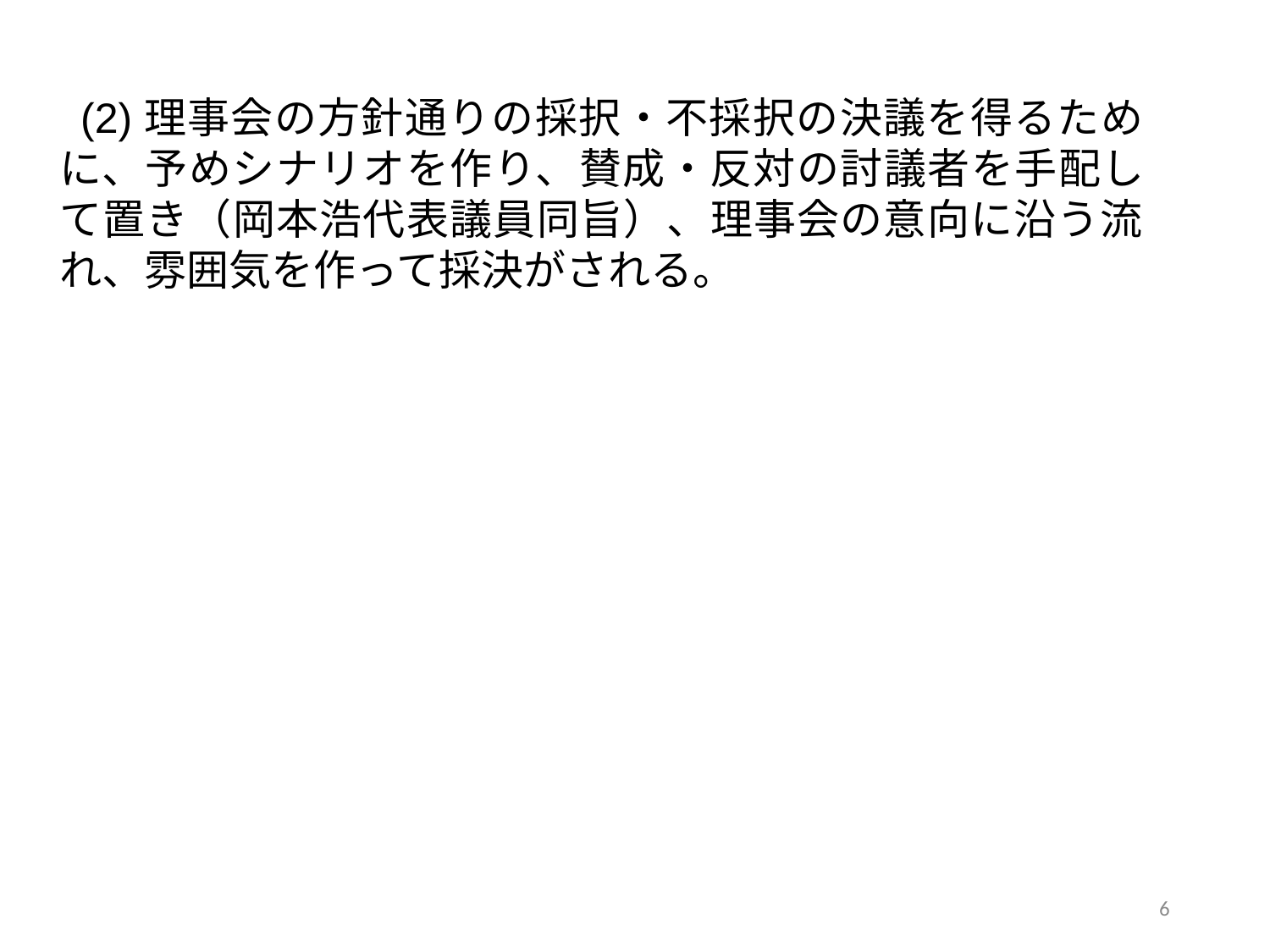

(2)理事会の方針通りの採択・不採択の決議を得るために、予めシナリオを作り、賛成・反対の討議者を手配して置き（岡本浩代表議員同旨）、理事会の意向に沿う流れ、雰囲気を作って採決がされる。
6